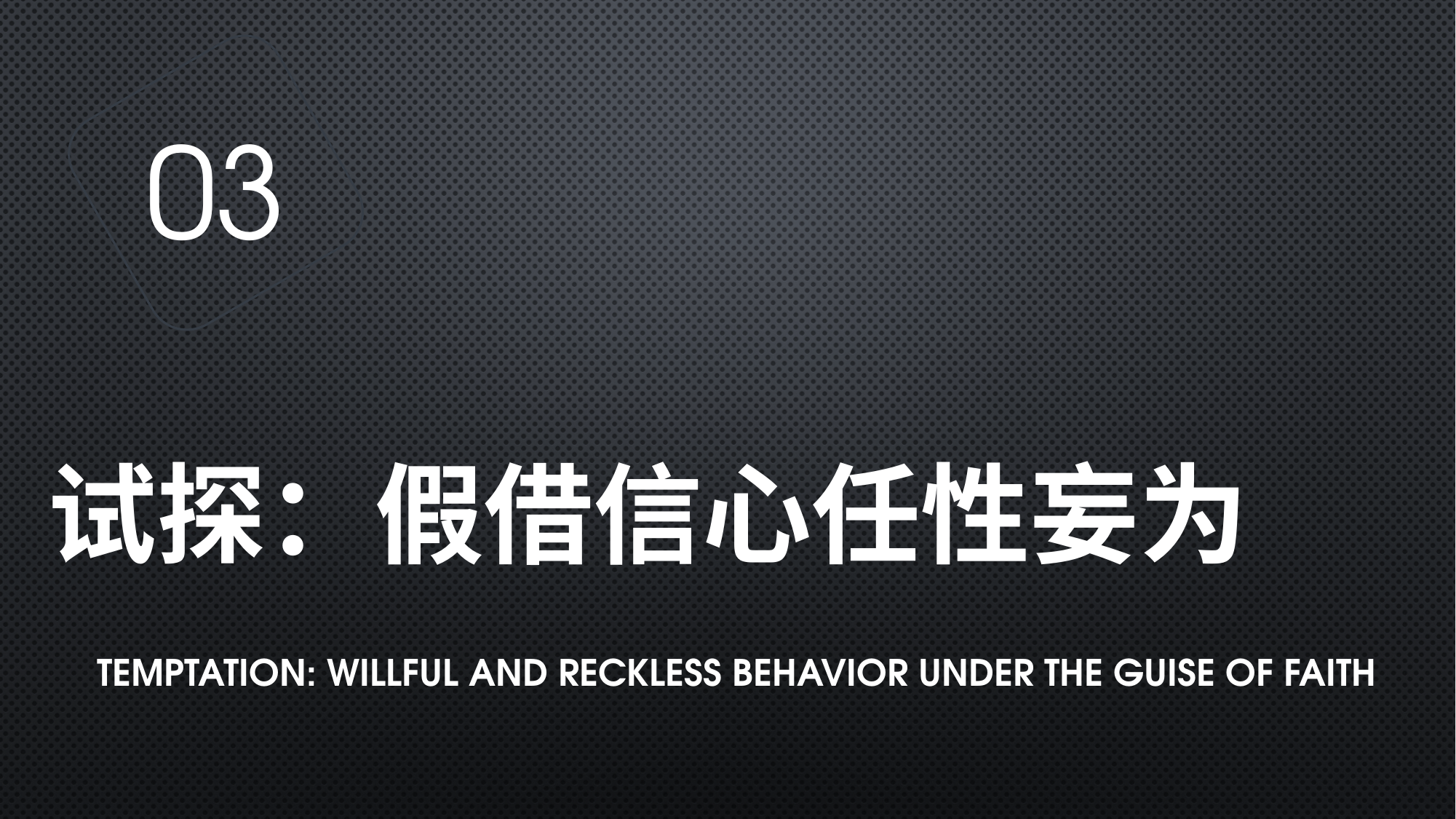

03
# 试探：假借信心任性妄为
 Temptation: Willful and Reckless Behavior Under the Guise of Faith